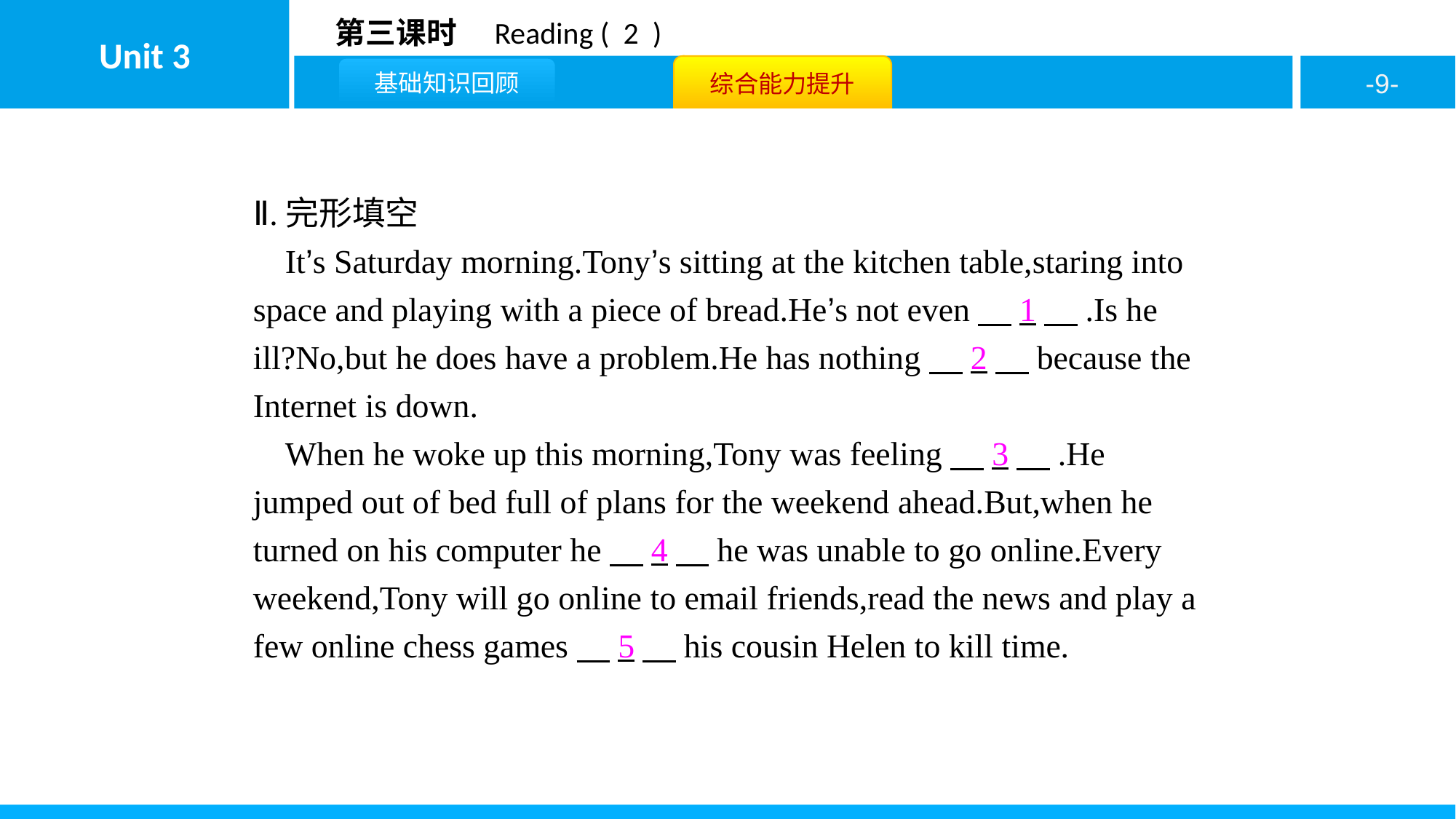

Ⅱ.完形填空
It’s Saturday morning.Tony’s sitting at the kitchen table,staring into space and playing with a piece of bread.He’s not even　1　.Is he ill?No,but he does have a problem.He has nothing　2　because the Internet is down.
When he woke up this morning,Tony was feeling　3　.He jumped out of bed full of plans for the weekend ahead.But,when he turned on his computer he　4　he was unable to go online.Every weekend,Tony will go online to email friends,read the news and play a few online chess games　5　his cousin Helen to kill time.